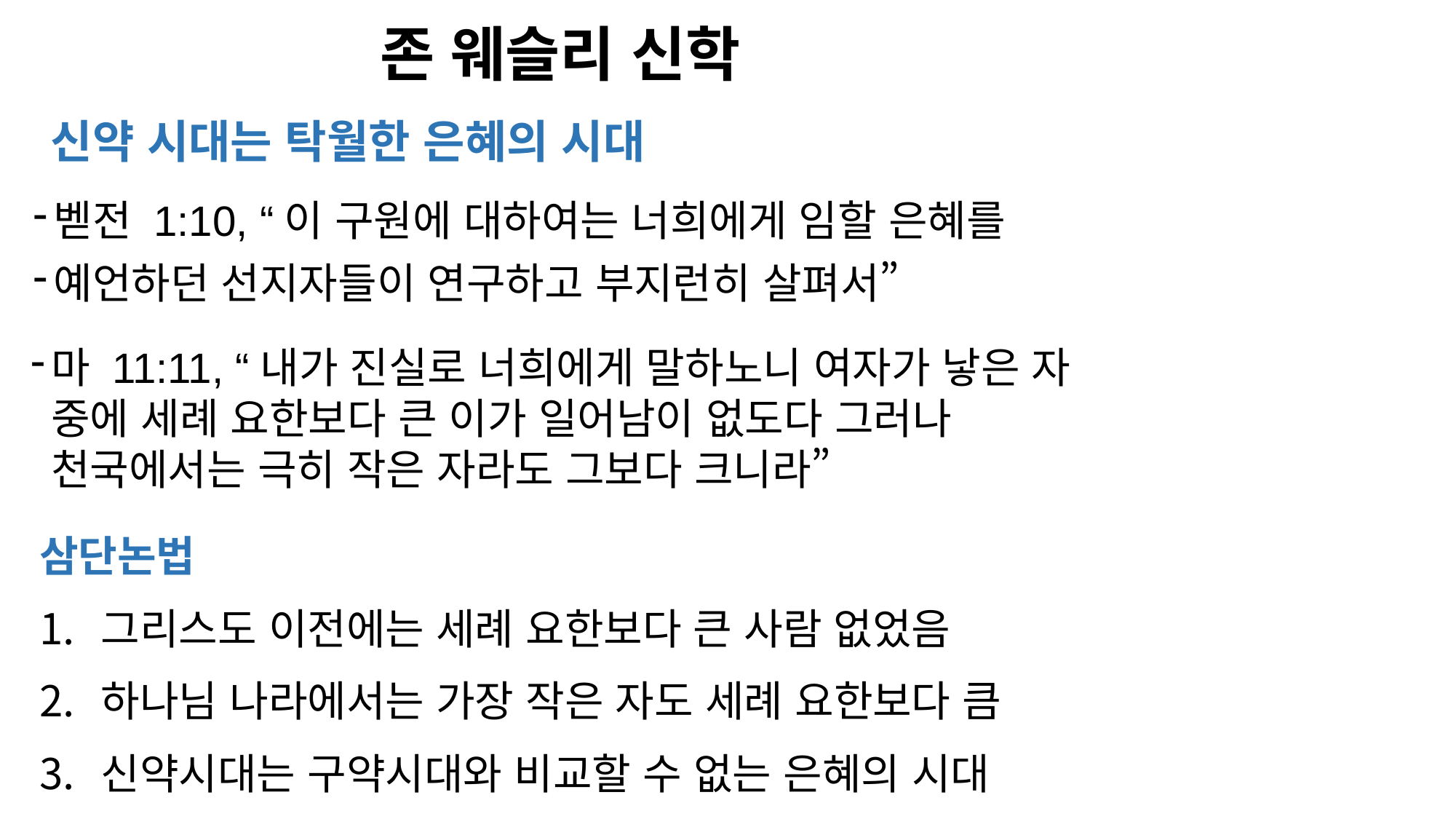

# 존 웨슬리 신학
신약 시대는 탁월한 은혜의 시대
벧전 1:10, “이 구원에 대하여는 너희에게 임할 은혜를
예언하던 선지자들이 연구하고 부지런히 살펴서”

마 11:11, “내가 진실로 너희에게 말하노니 여자가 낳은 자 중에 세례 요한보다 큰 이가 일어남이 없도다 그러나 천국에서는 극히 작은 자라도 그보다 크니라”
삼단논법
그리스도 이전에는 세례 요한보다 큰 사람 없었음
하나님 나라에서는 가장 작은 자도 세례 요한보다 큼
신약시대는 구약시대와 비교할 수 없는 은혜의 시대